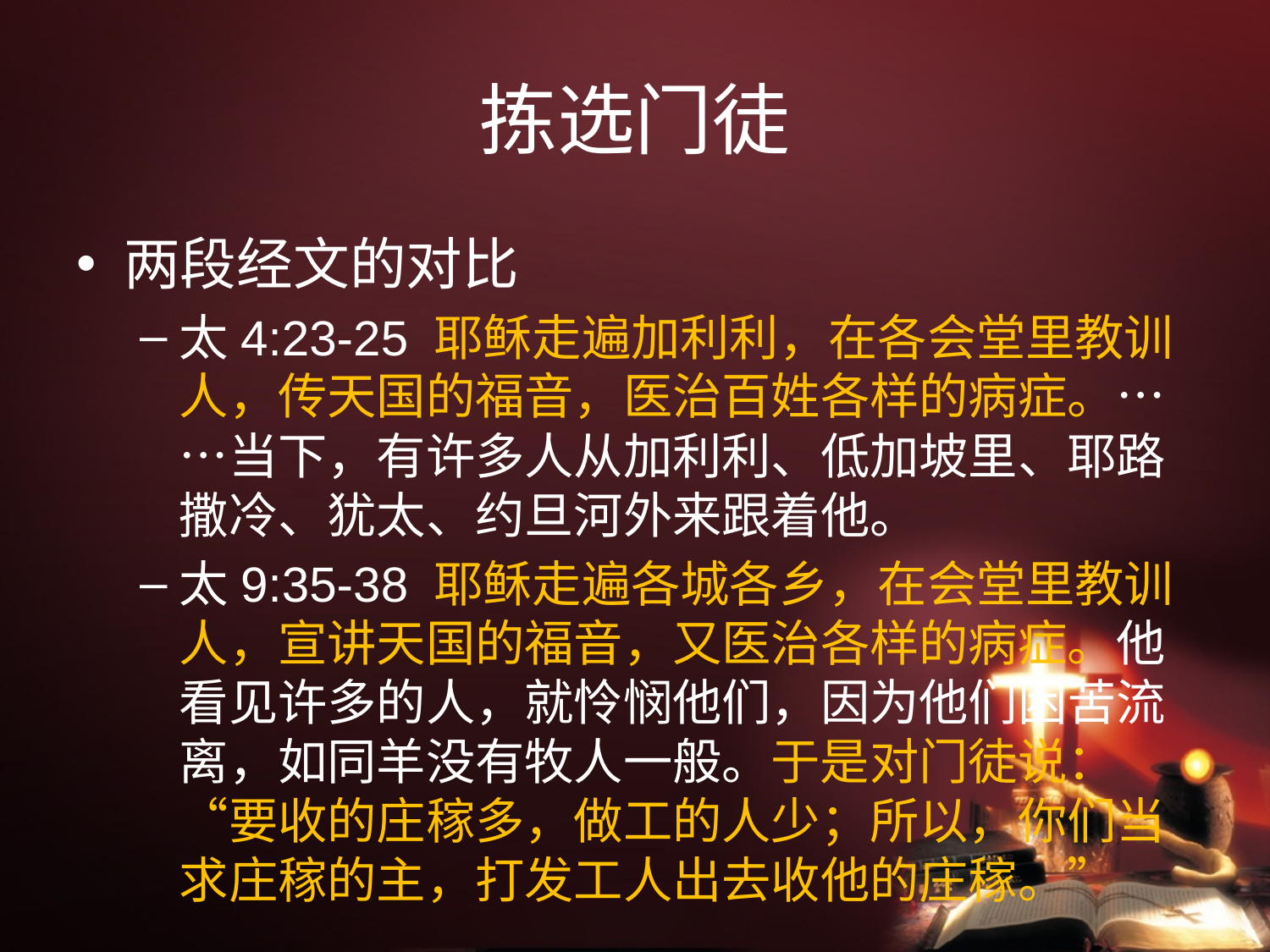

# 拣选门徒
两段经文的对比
太4:23-25 耶稣走遍加利利，在各会堂里教训人，传天国的福音，医治百姓各样的病症。……当下，有许多人从加利利、低加坡里、耶路撒冷、犹太、约旦河外来跟着他。
太9:35-38 耶稣走遍各城各乡，在会堂里教训人，宣讲天国的福音，又医治各样的病症。他看见许多的人，就怜悯他们，因为他们困苦流离，如同羊没有牧人一般。于是对门徒说：“要收的庄稼多，做工的人少；所以，你们当求庄稼的主，打发工人出去收他的庄稼。”